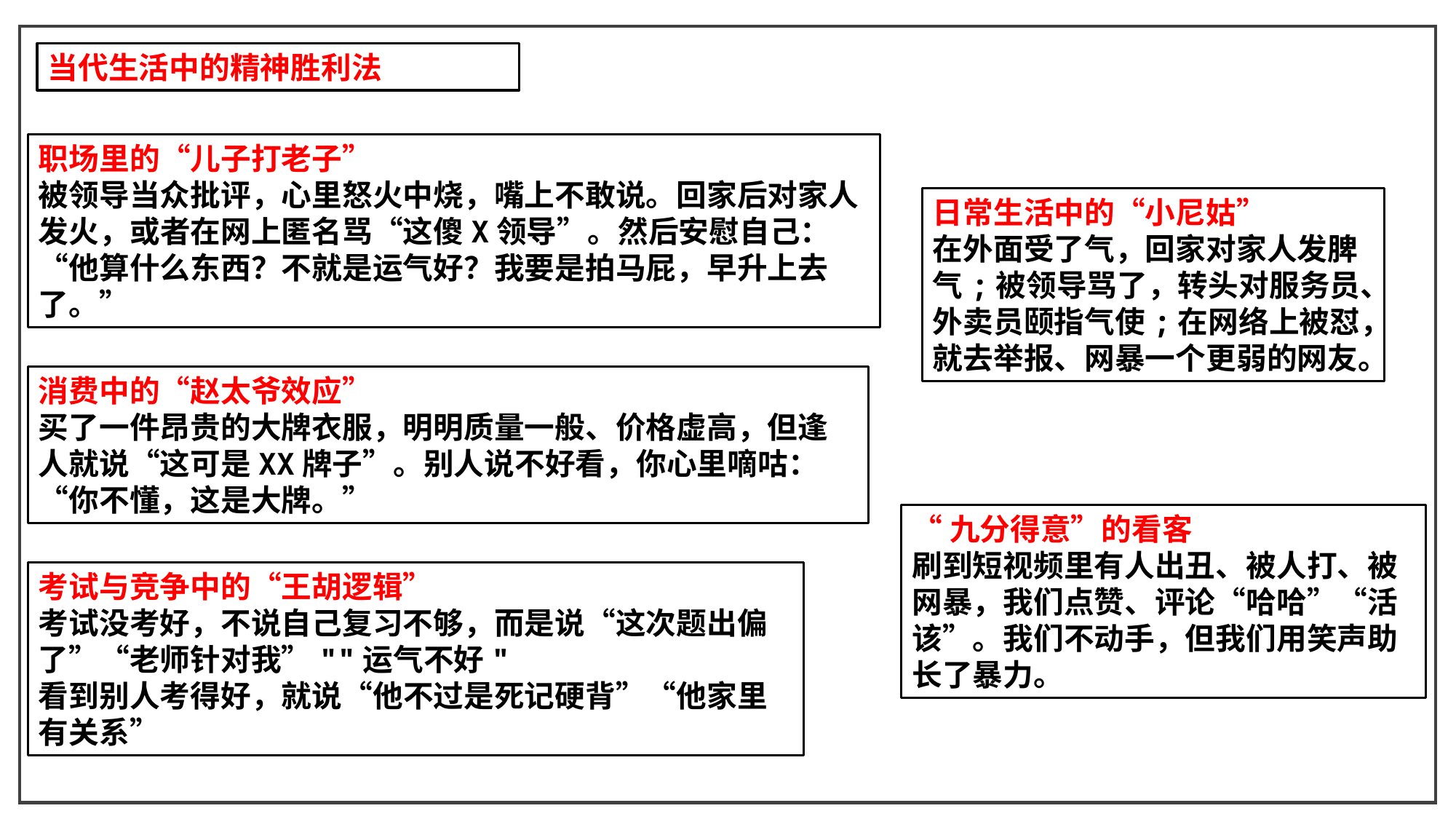

当代生活中的精神胜利法
职场里的“儿子打老子”
被领导当众批评，心里怒火中烧，嘴上不敢说。回家后对家人发火，或者在网上匿名骂“这傻X领导”。然后安慰自己：“他算什么东西？不就是运气好？我要是拍马屁，早升上去了。”
日常生活中的“小尼姑”
在外面受了气，回家对家人发脾气;被领导骂了，转头对服务员、外卖员颐指气使;在网络上被怼，就去举报、网暴一个更弱的网友。
消费中的“赵太爷效应”
买了一件昂贵的大牌衣服，明明质量一般、价格虚高，但逢人就说“这可是XX牌子”。别人说不好看，你心里嘀咕：“你不懂，这是大牌。”
“九分得意”的看客
刷到短视频里有人出丑、被人打、被网暴，我们点赞、评论“哈哈”“活该”。我们不动手，但我们用笑声助长了暴力。
考试与竞争中的“王胡逻辑”
考试没考好，不说自己复习不够，而是说“这次题出偏了”“老师针对我”""运气不好"
看到别人考得好，就说“他不过是死记硬背”“他家里有关系”